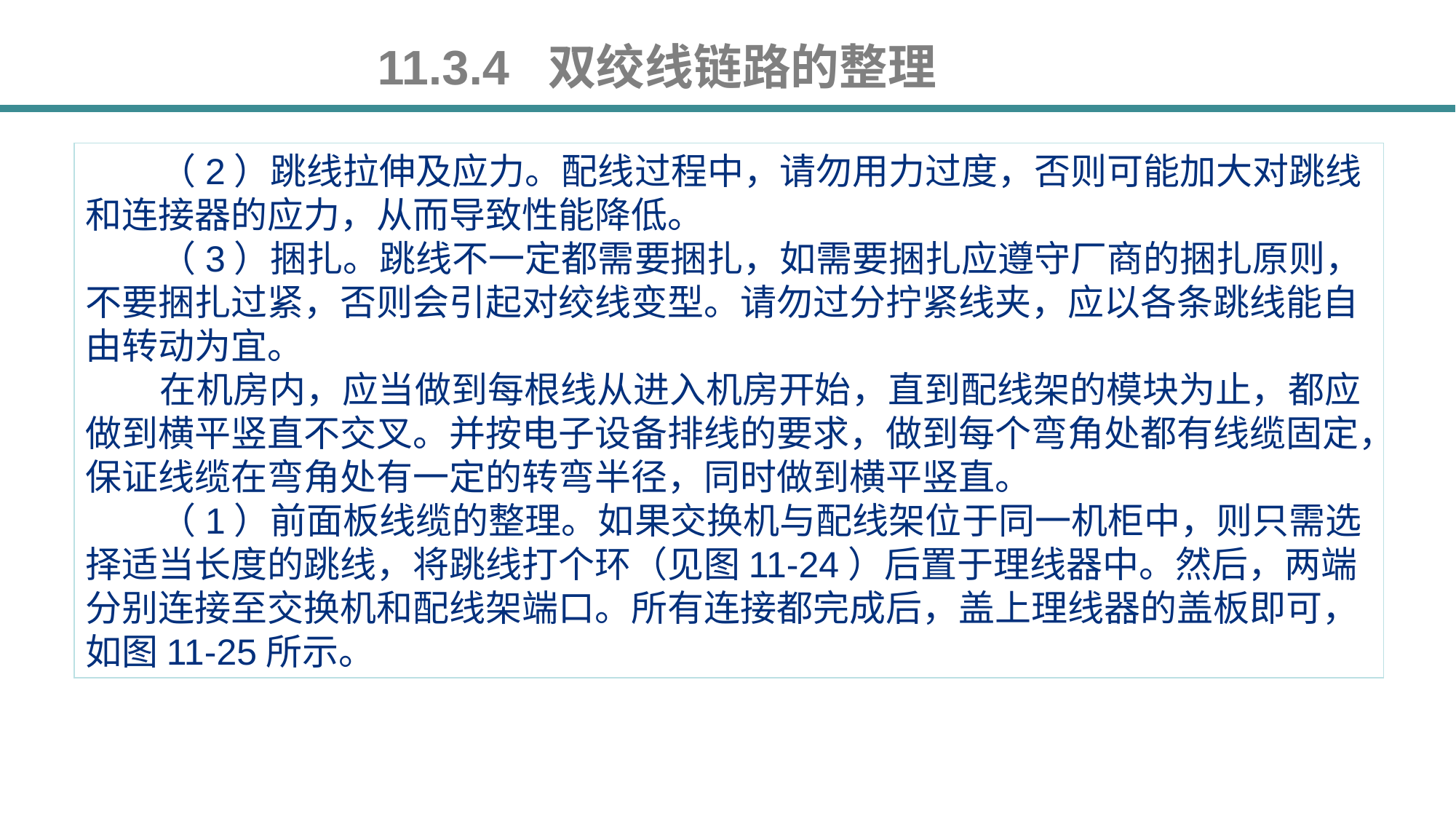

11.3.4  双绞线链路的整理
（2）跳线拉伸及应力。配线过程中，请勿用力过度，否则可能加大对跳线和连接器的应力，从而导致性能降低。
（3）捆扎。跳线不一定都需要捆扎，如需要捆扎应遵守厂商的捆扎原则，不要捆扎过紧，否则会引起对绞线变型。请勿过分拧紧线夹，应以各条跳线能自由转动为宜。
在机房内，应当做到每根线从进入机房开始，直到配线架的模块为止，都应做到横平竖直不交叉。并按电子设备排线的要求，做到每个弯角处都有线缆固定，保证线缆在弯角处有一定的转弯半径，同时做到横平竖直。
（1）前面板线缆的整理。如果交换机与配线架位于同一机柜中，则只需选择适当长度的跳线，将跳线打个环（见图11-24）后置于理线器中。然后，两端分别连接至交换机和配线架端口。所有连接都完成后，盖上理线器的盖板即可，如图11-25所示。